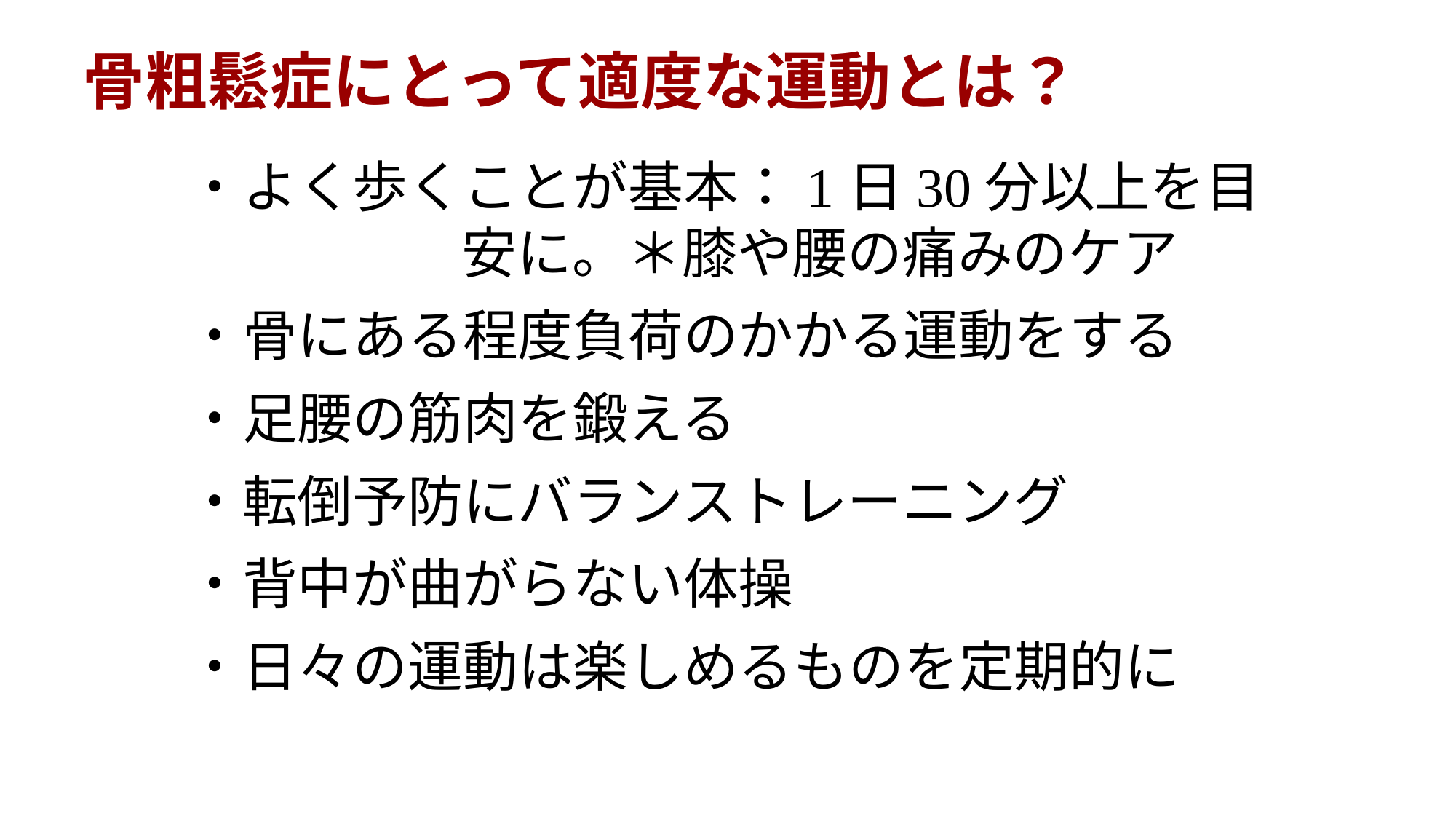

骨粗鬆症にとって適度な運動とは？
・よく歩くことが基本：1日30分以上を目安に。＊膝や腰の痛みのケア
・骨にある程度負荷のかかる運動をする
・足腰の筋肉を鍛える
・転倒予防にバランストレーニング
・背中が曲がらない体操
・日々の運動は楽しめるものを定期的に